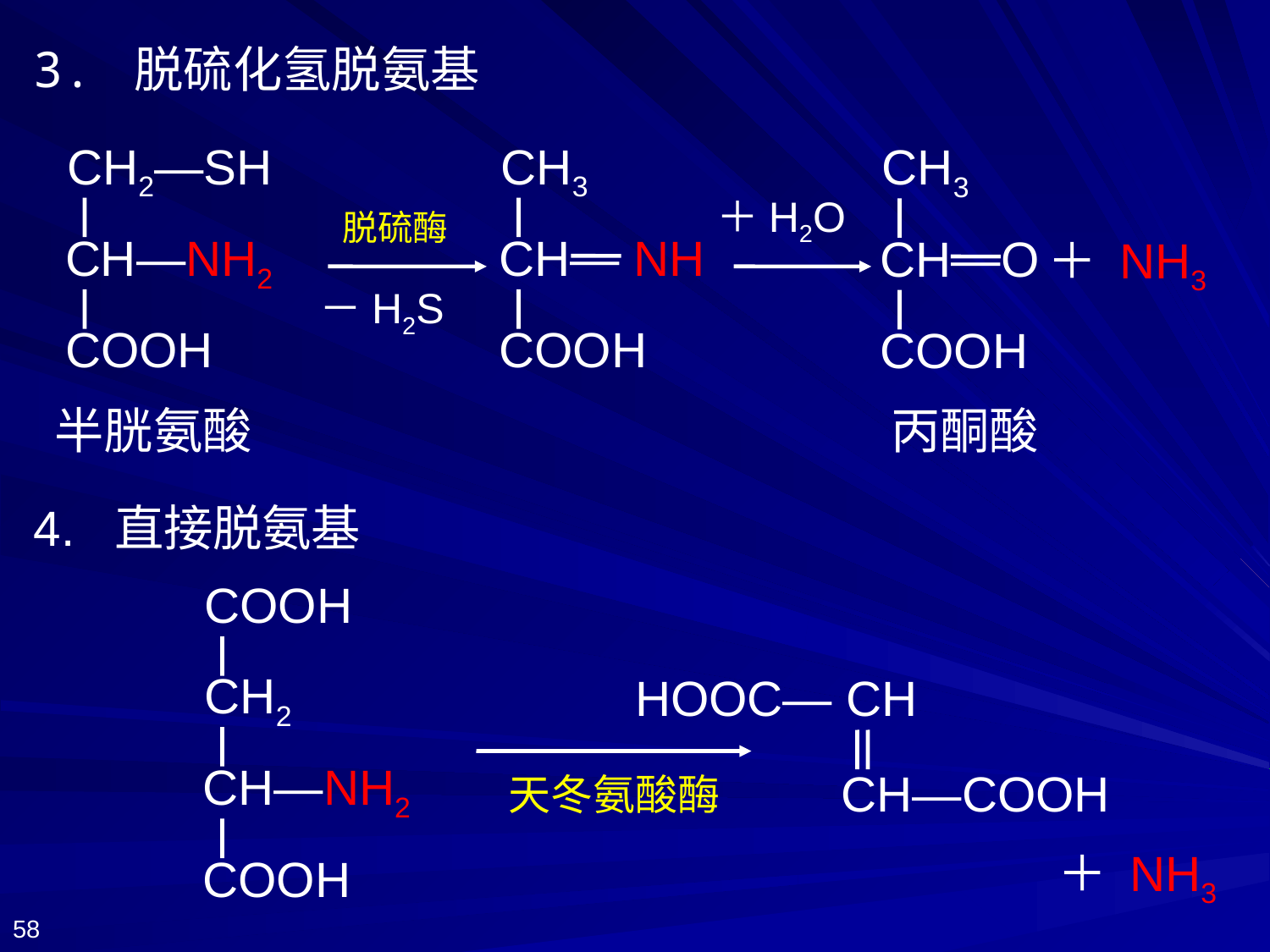

3. 脱硫化氢脱氨基
CH2—SH
CH3
CH3
＋H2O

脱硫酶
CH—NH2
CH— NH
CH—O
＋ NH3

－H2S

COOH
COOH
COOH
半胱氨酸
丙酮酸
4.  直接脱氨基
COOH

CH2

CH—NH2

COOH
HOOC— CH

CH—COOH
天冬氨酸酶
＋ NH3
58